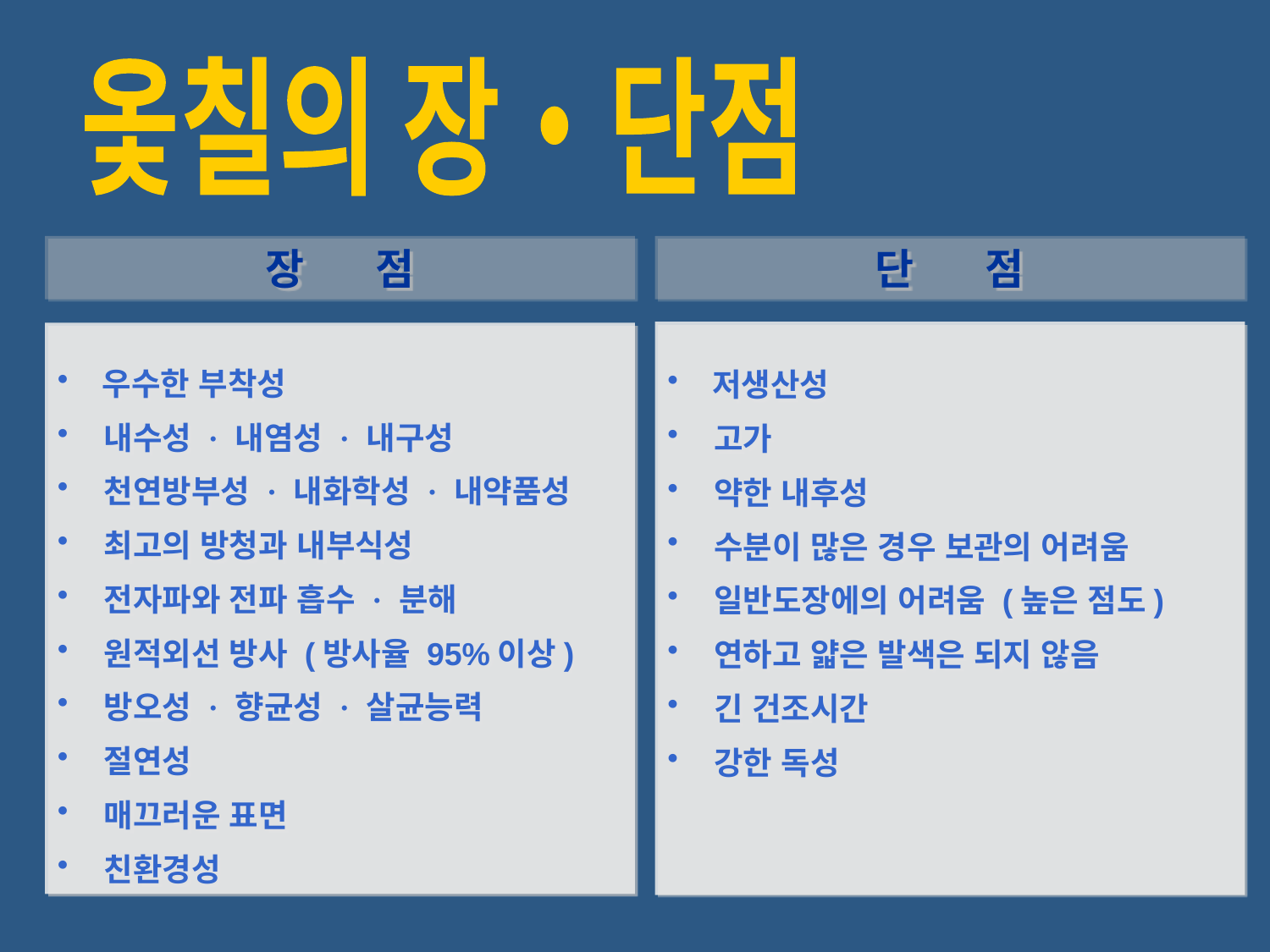

옻칠의 장·단점
장      점
단      점

 저생산성
 고가
 약한 내후성
 수분이 많은 경우 보관의 어려움
 일반도장에의 어려움 (높은 점도)
 연하고 얇은 발색은 되지 않음
 긴 건조시간
 강한 독성

 우수한 부착성
 내수성 · 내염성 · 내구성
 천연방부성 · 내화학성 · 내약품성
 최고의 방청과 내부식성
 전자파와 전파 흡수 · 분해
 원적외선 방사 (방사율 95%이상)
 방오성 · 향균성 · 살균능력
 절연성
 매끄러운 표면
 친환경성